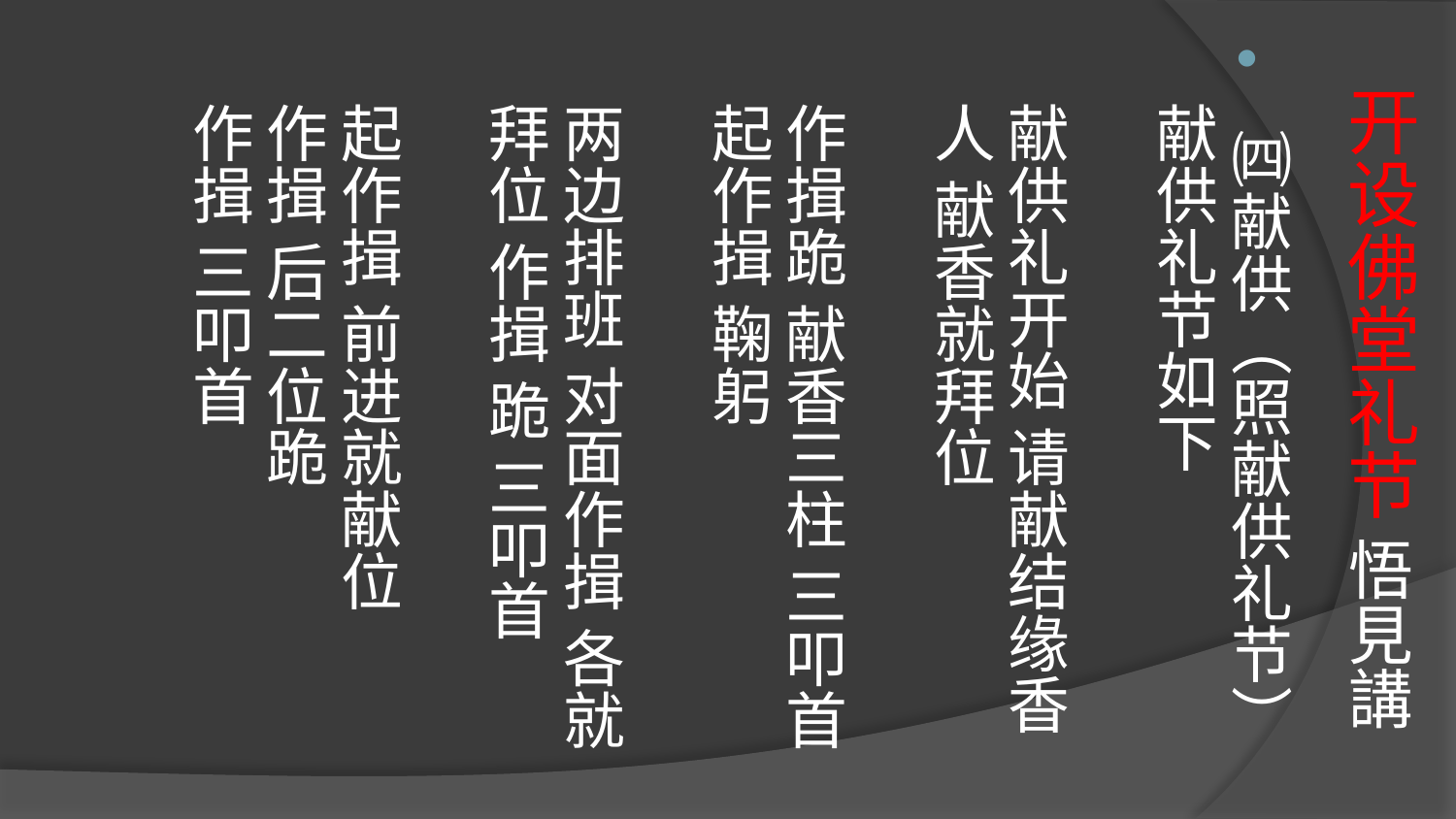

# 开设佛堂礼节 悟見講
 ㈣献供（照献供礼节）
献供礼节如下
献供礼开始 请献结缘香人 献香就拜位
作揖跪 献香三柱 三叩首
起作揖 鞠躬
两边排班 对面作揖 各就拜位 作揖 跪 三叩首
起作揖 前进就献位
作揖 后二位跪
作揖 三叩首